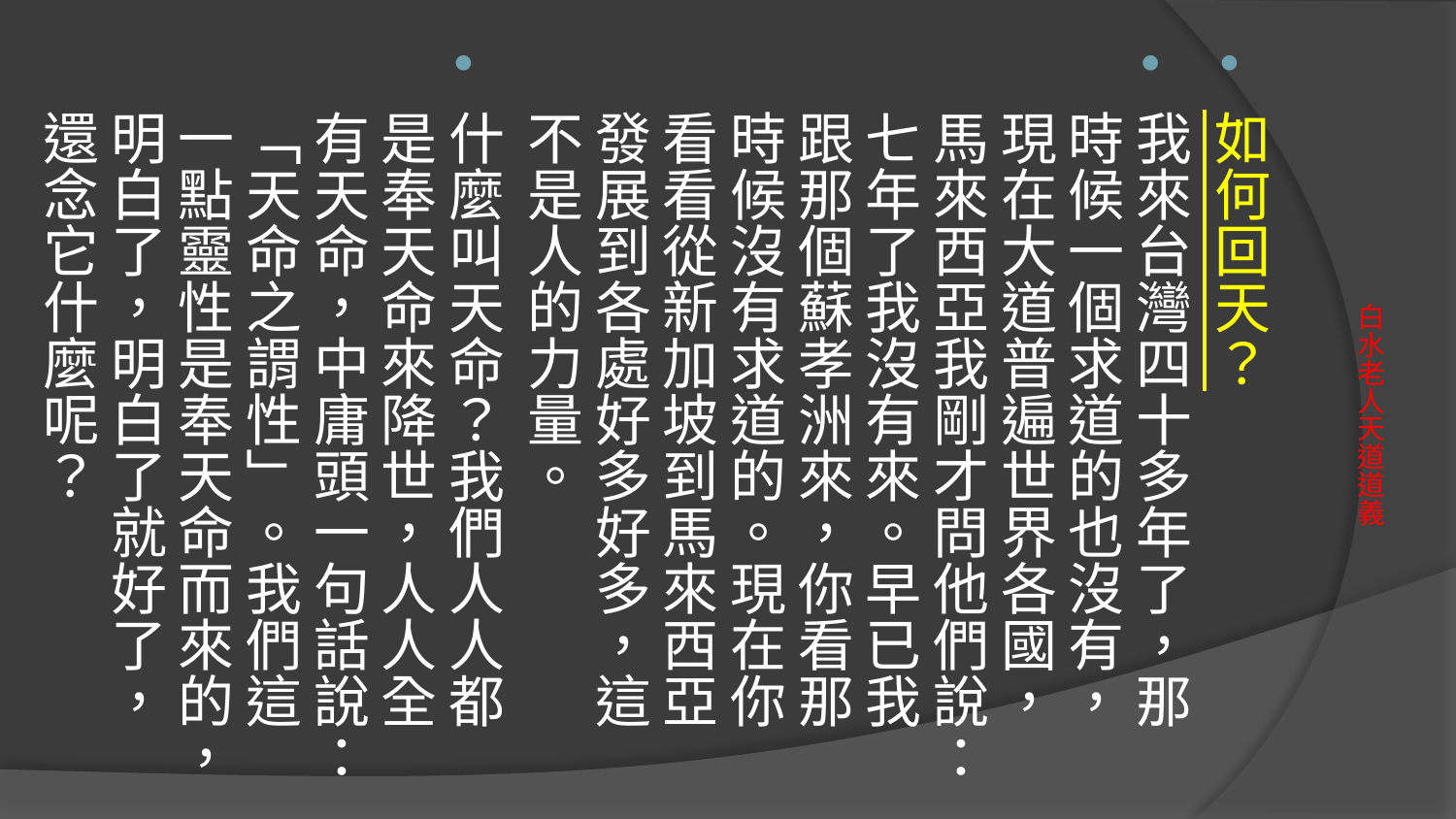

如何回天？
我來台灣四十多年了，那時候一個求道的也沒有，現在大道普遍世界各國，馬來西亞我剛才問他們說：七年了我沒有來。早已我跟那個蘇孝洲來，你看那時候沒有求道的。現在你看看從新加坡到馬來西亞發展到各處好多好多，這不是人的力量。
什麼叫天命？我們人人都是奉天命來降世，人人全有天命，中庸頭一句話說：「天命之謂性」。我們這一點靈性是奉天命而來的，明白了，明白了就好了，還念它什麼呢？
# 白水老人天道道義